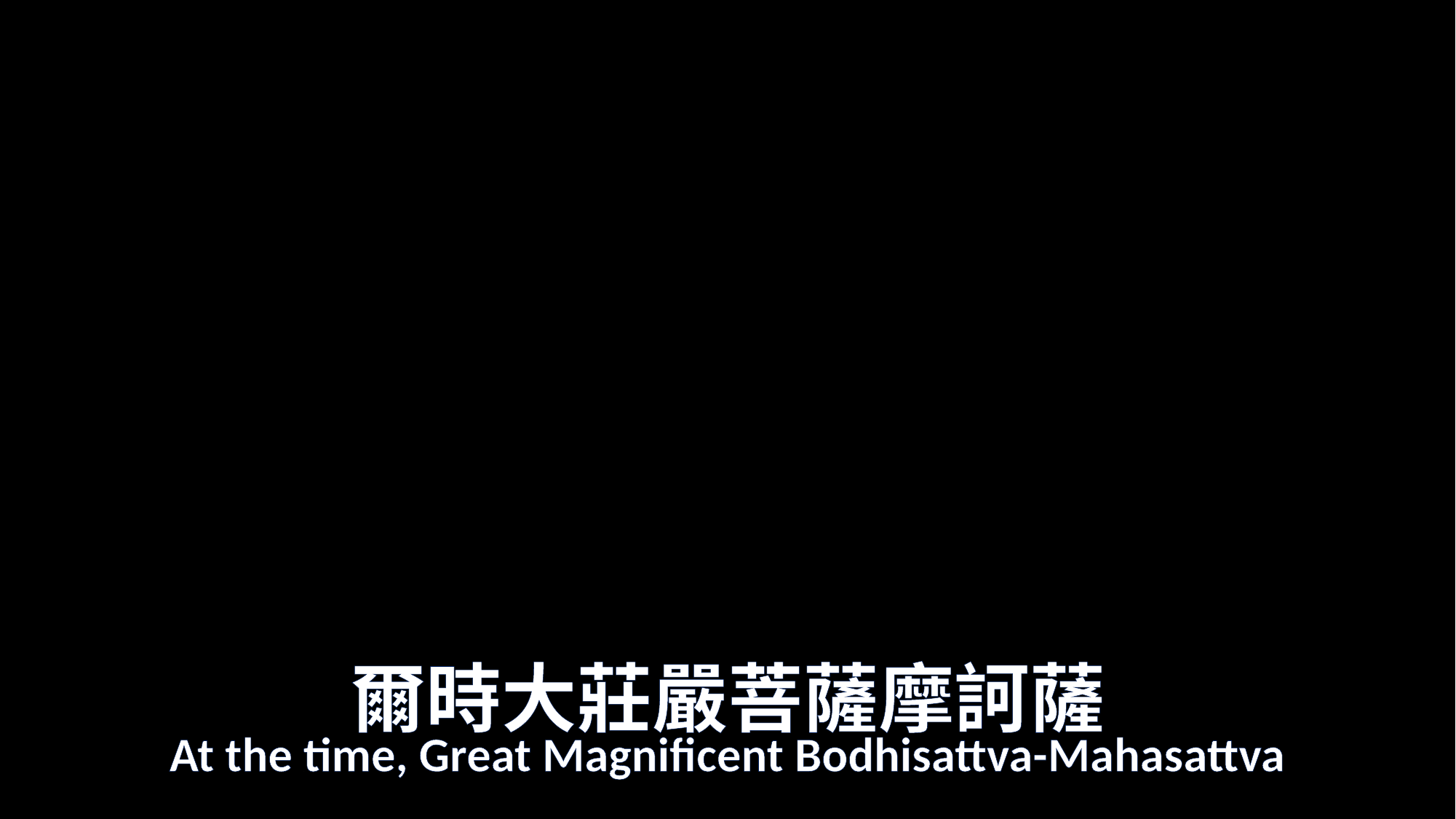

# 爾時大莊嚴菩薩摩訶薩
At the time, Great Magnificent Bodhisattva-Mahasattva